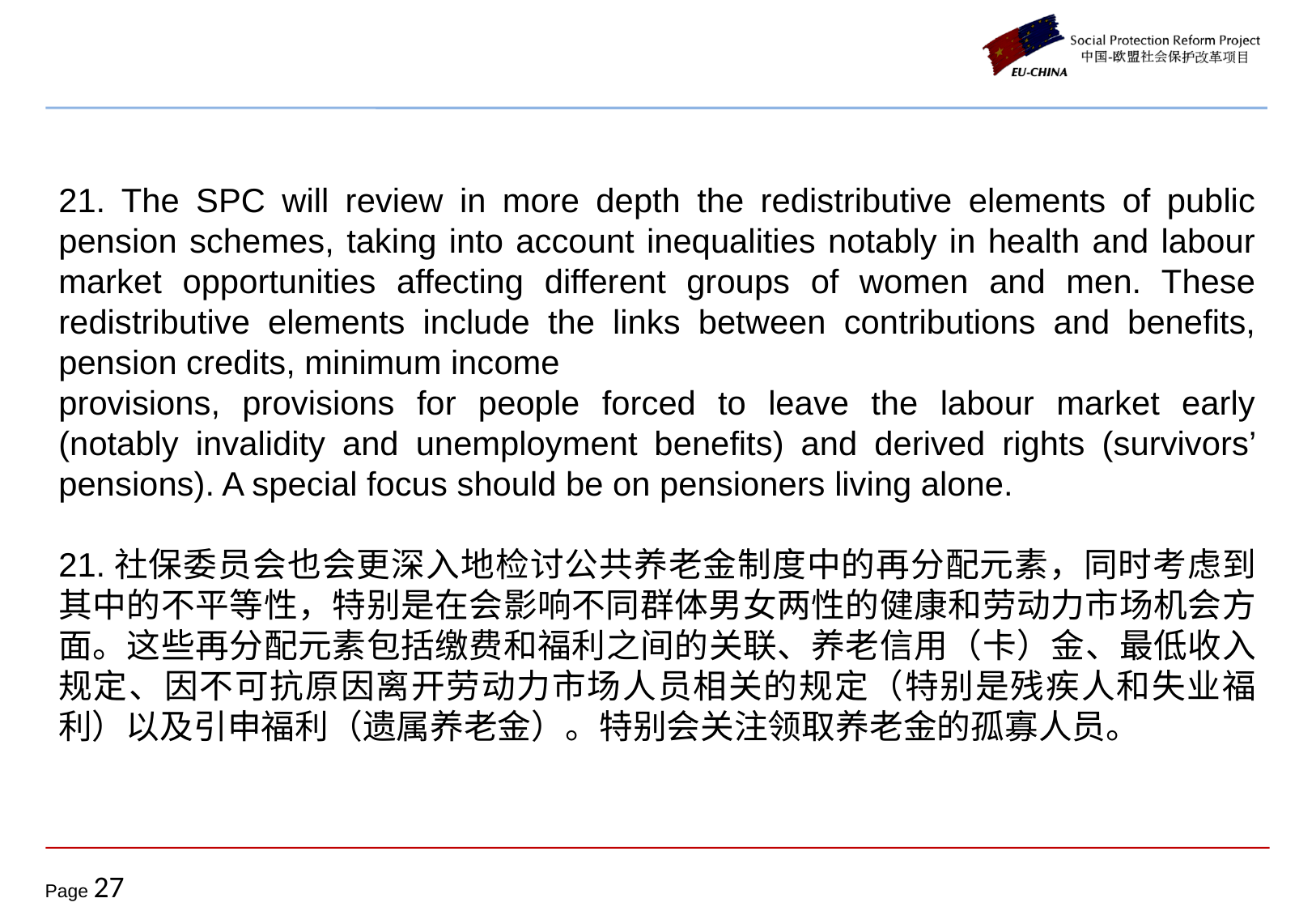

21. The SPC will review in more depth the redistributive elements of public pension schemes, taking into account inequalities notably in health and labour market opportunities affecting different groups of women and men. These redistributive elements include the links between contributions and benefits, pension credits, minimum income
provisions, provisions for people forced to leave the labour market early (notably invalidity and unemployment benefits) and derived rights (survivors’ pensions). A special focus should be on pensioners living alone.

21.社保委员会也会更深入地检讨公共养老金制度中的再分配元素，同时考虑到其中的不平等性，特别是在会影响不同群体男女两性的健康和劳动力市场机会方面。这些再分配元素包括缴费和福利之间的关联、养老信用（卡）金、最低收入规定、因不可抗原因离开劳动力市场人员相关的规定（特别是残疾人和失业福利）以及引申福利（遗属养老金）。特别会关注领取养老金的孤寡人员。